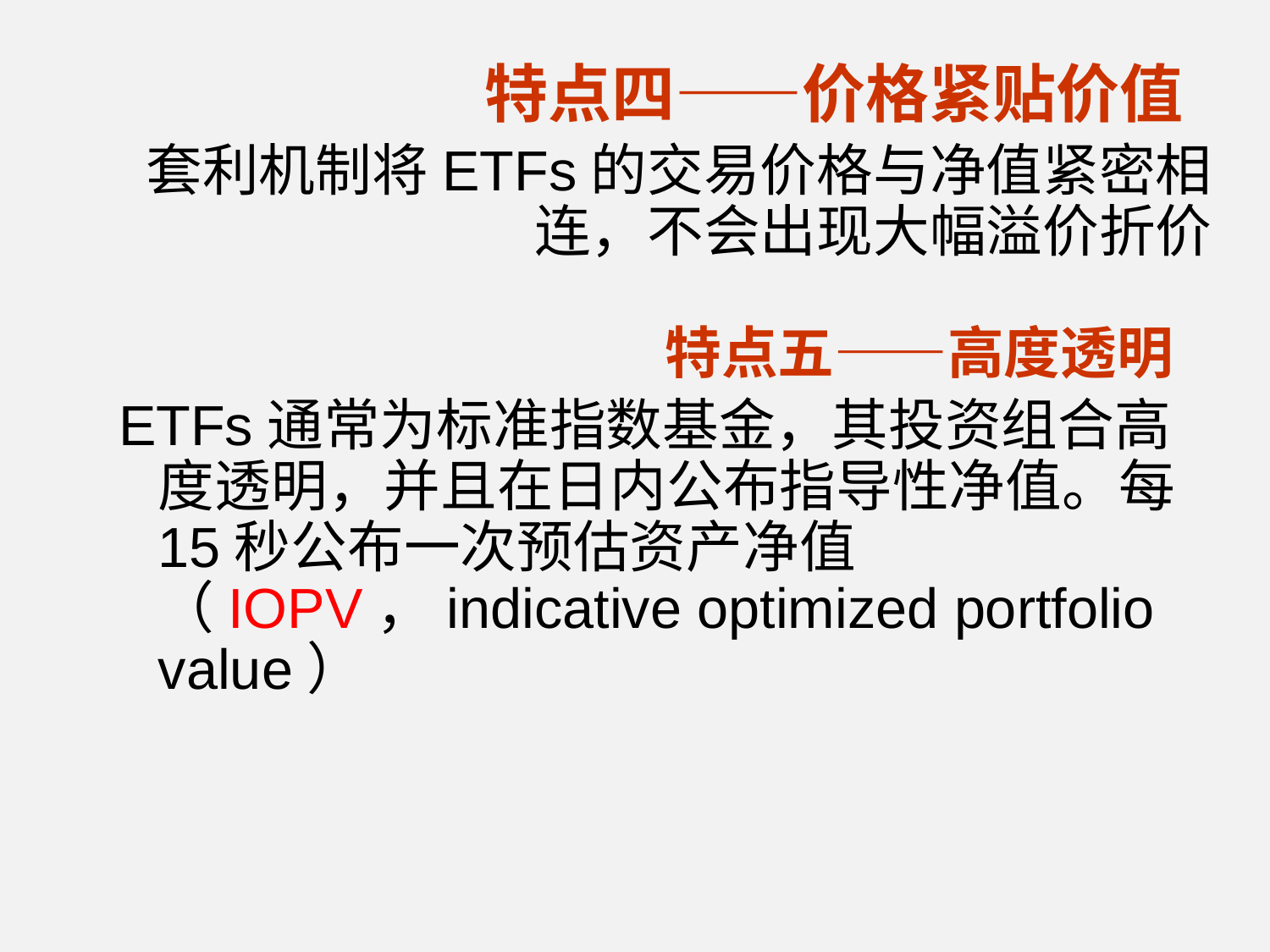

#
  特点四——价格紧贴价值
套利机制将ETFs的交易价格与净值紧密相连，不会出现大幅溢价折价
特点五——高度透明
ETFs通常为标准指数基金，其投资组合高度透明，并且在日内公布指导性净值。每15秒公布一次预估资产净值（IOPV，indicative optimized portfolio value）